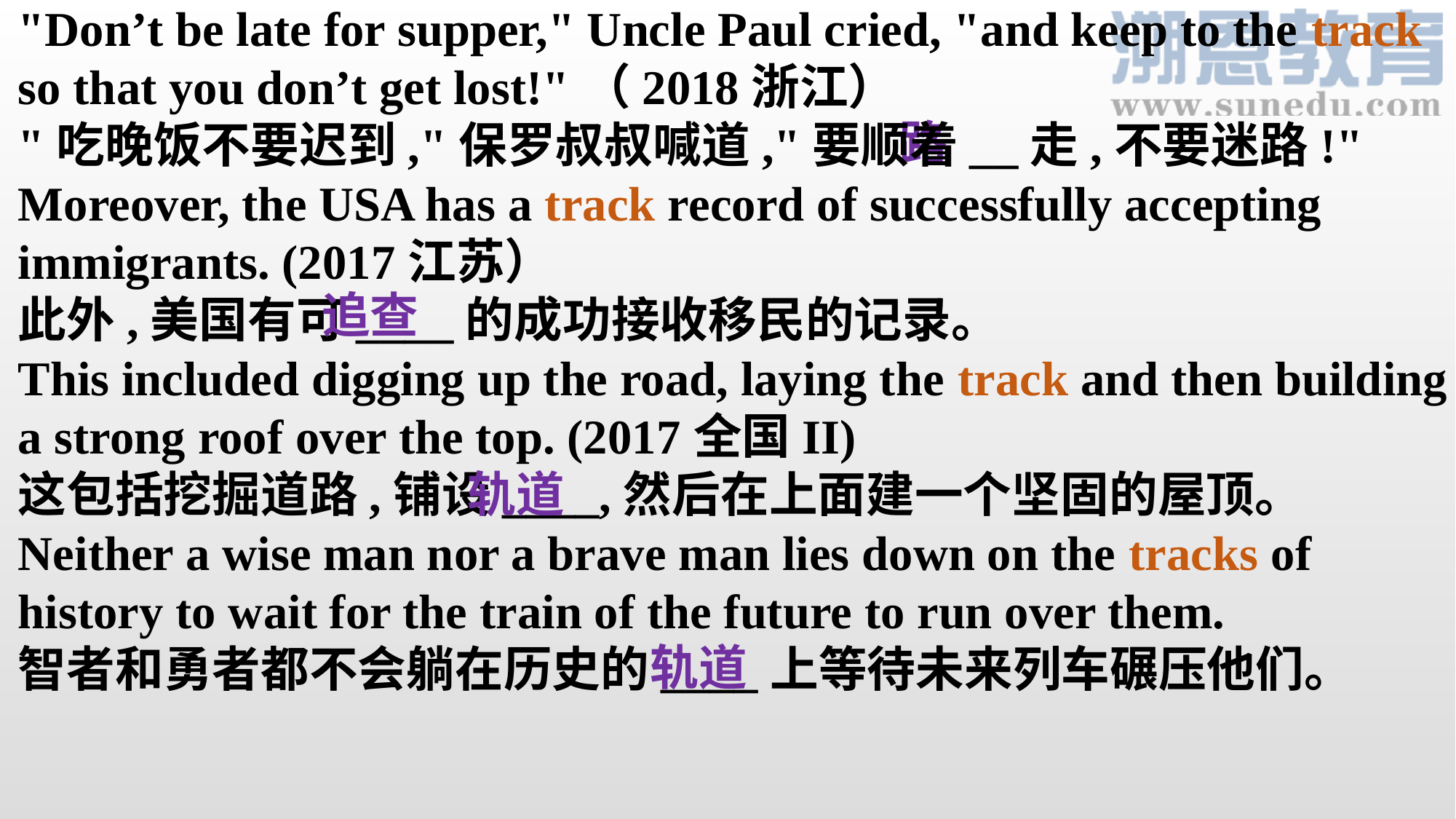

"Don’t be late for supper," Uncle Paul cried, "and keep to the track so that you don’t get lost!"（2018浙江）
"吃晚饭不要迟到,"保罗叔叔喊道,"要顺着__走,不要迷路!"
Moreover, the USA has a track record of successfully accepting immigrants. (2017江苏）
此外,美国有可____的成功接收移民的记录。
This included digging up the road, laying the track and then building a strong roof over the top. (2017全国II)
这包括挖掘道路,铺设____,然后在上面建一个坚固的屋顶。
Neither a wise man nor a brave man lies down on the tracks of history to wait for the train of the future to run over them.
智者和勇者都不会躺在历史的____上等待未来列车碾压他们。
路
追查
轨道
轨道